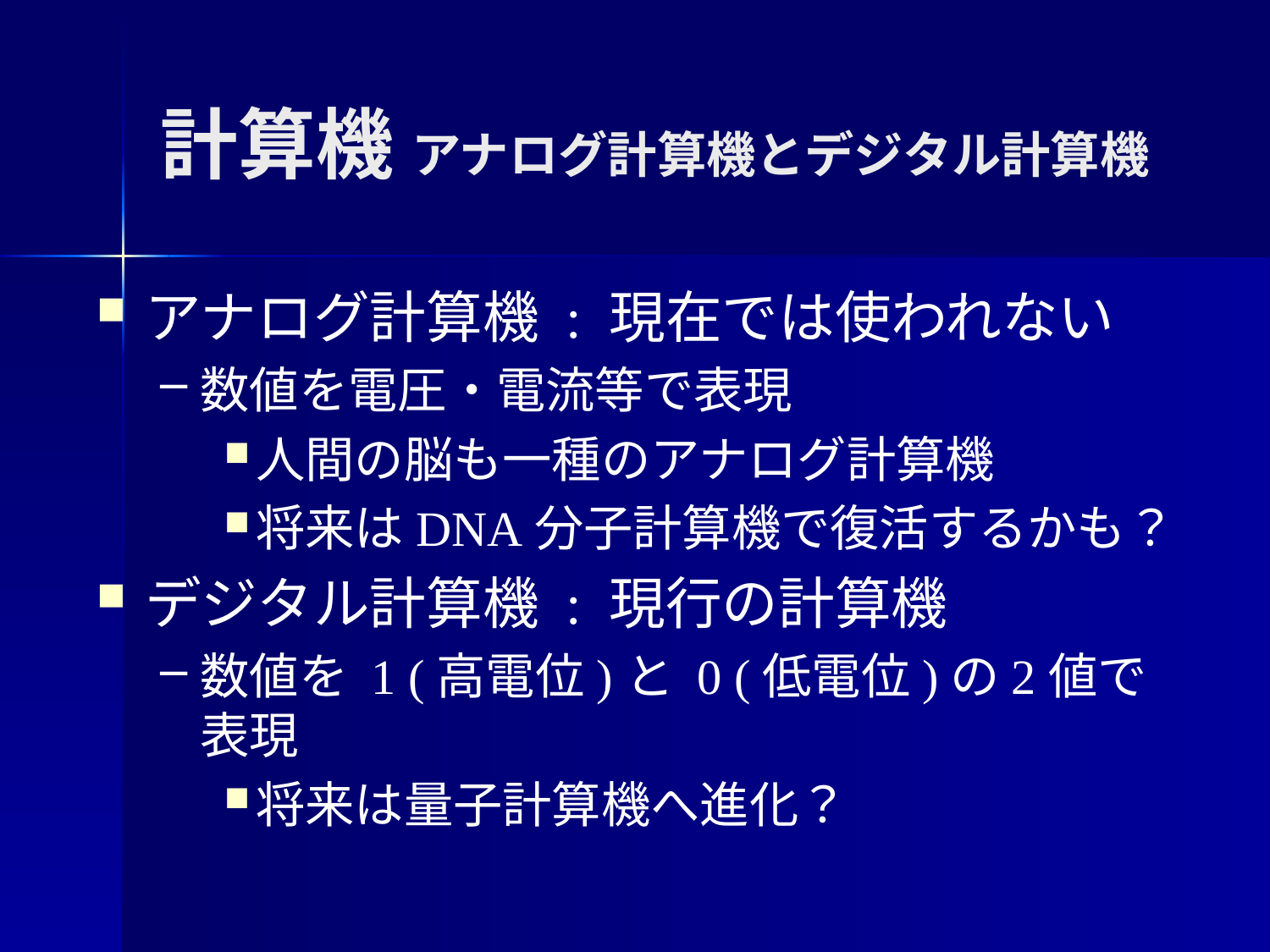

# 計算機 アナログ計算機とデジタル計算機
アナログ計算機 : 現在では使われない
数値を電圧・電流等で表現
人間の脳も一種のアナログ計算機
将来はDNA分子計算機で復活するかも？
デジタル計算機 : 現行の計算機
数値を 1 (高電位)と 0 (低電位)の2値で表現
将来は量子計算機へ進化？